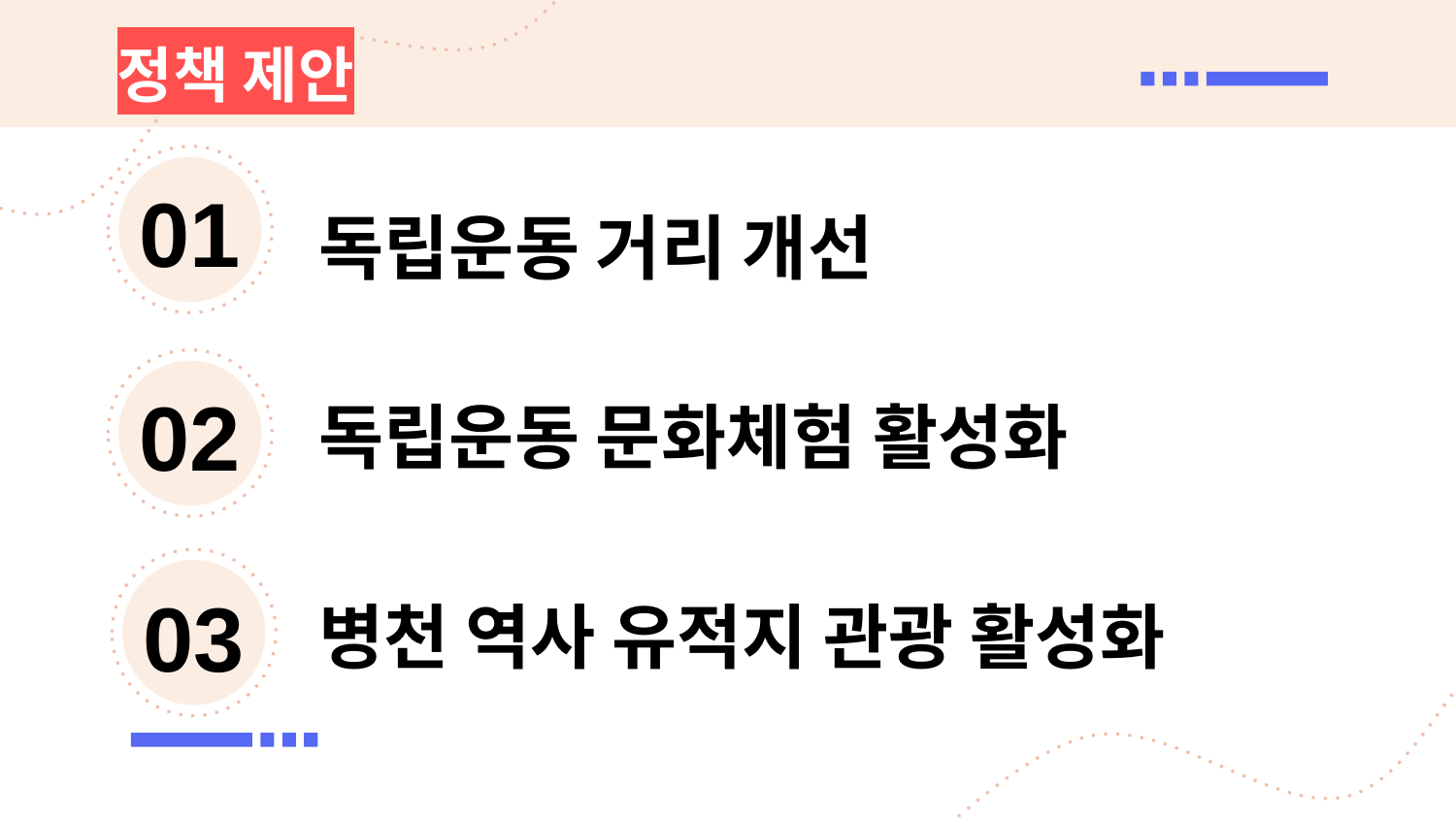

# 정책 제안

01
독립운동 거리 개선

02
독립운동 문화체험 활성화

03
병천 역사 유적지 관광 활성화